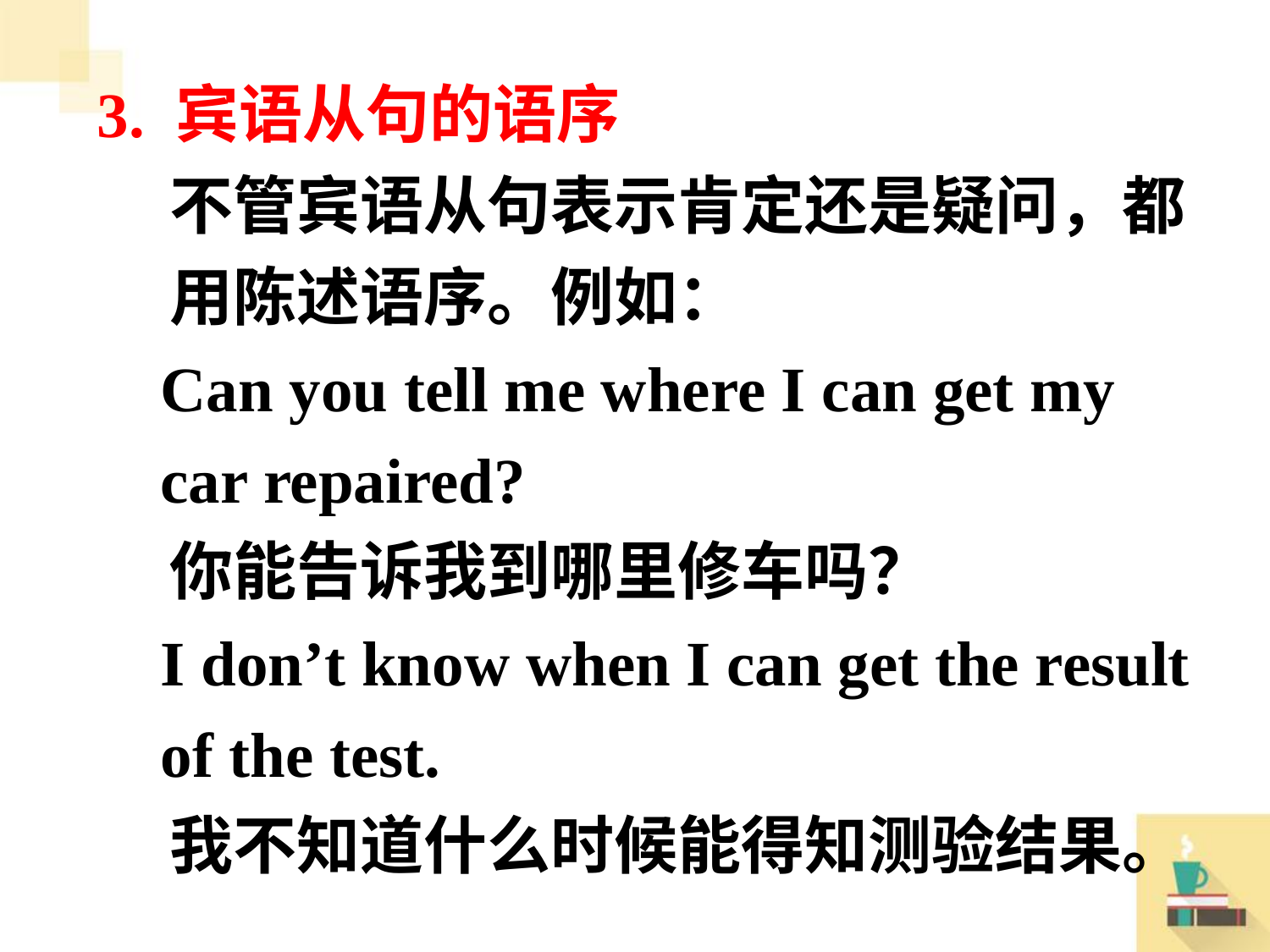

3. 宾语从句的语序
    不管宾语从句表示肯定还是疑问，都
    用陈述语序。例如：
    Can you tell me where I can get my
    car repaired?
    你能告诉我到哪里修车吗？
    I don’t know when I can get the result
    of the test.
    我不知道什么时候能得知测验结果。